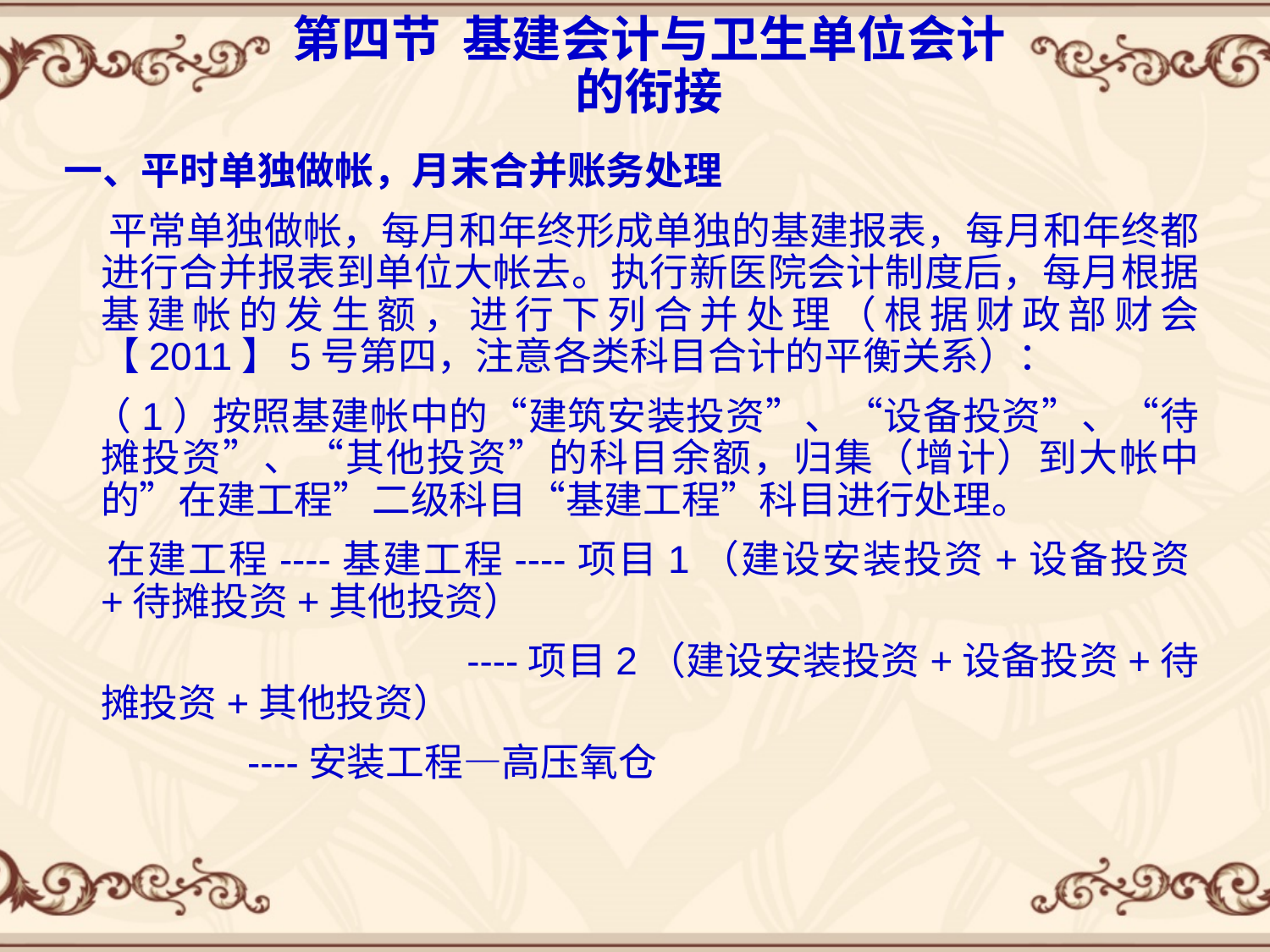

# 第四节  基建会计与卫生单位会计的衔接
一、平时单独做帐，月末合并账务处理
    平常单独做帐，每月和年终形成单独的基建报表，每月和年终都进行合并报表到单位大帐去。执行新医院会计制度后，每月根据基建帐的发生额，进行下列合并处理（根据财政部财会【2011】5号第四，注意各类科目合计的平衡关系）：
  （1）按照基建帐中的“建筑安装投资”、“设备投资”、“待摊投资”、“其他投资”的科目余额，归集（增计）到大帐中的”在建工程”二级科目“基建工程”科目进行处理。
   在建工程----基建工程----项目1（建设安装投资+设备投资+待摊投资+其他投资）
                                    ----项目2（建设安装投资+设备投资+待摊投资+其他投资）
                 ----安装工程—高压氧仓